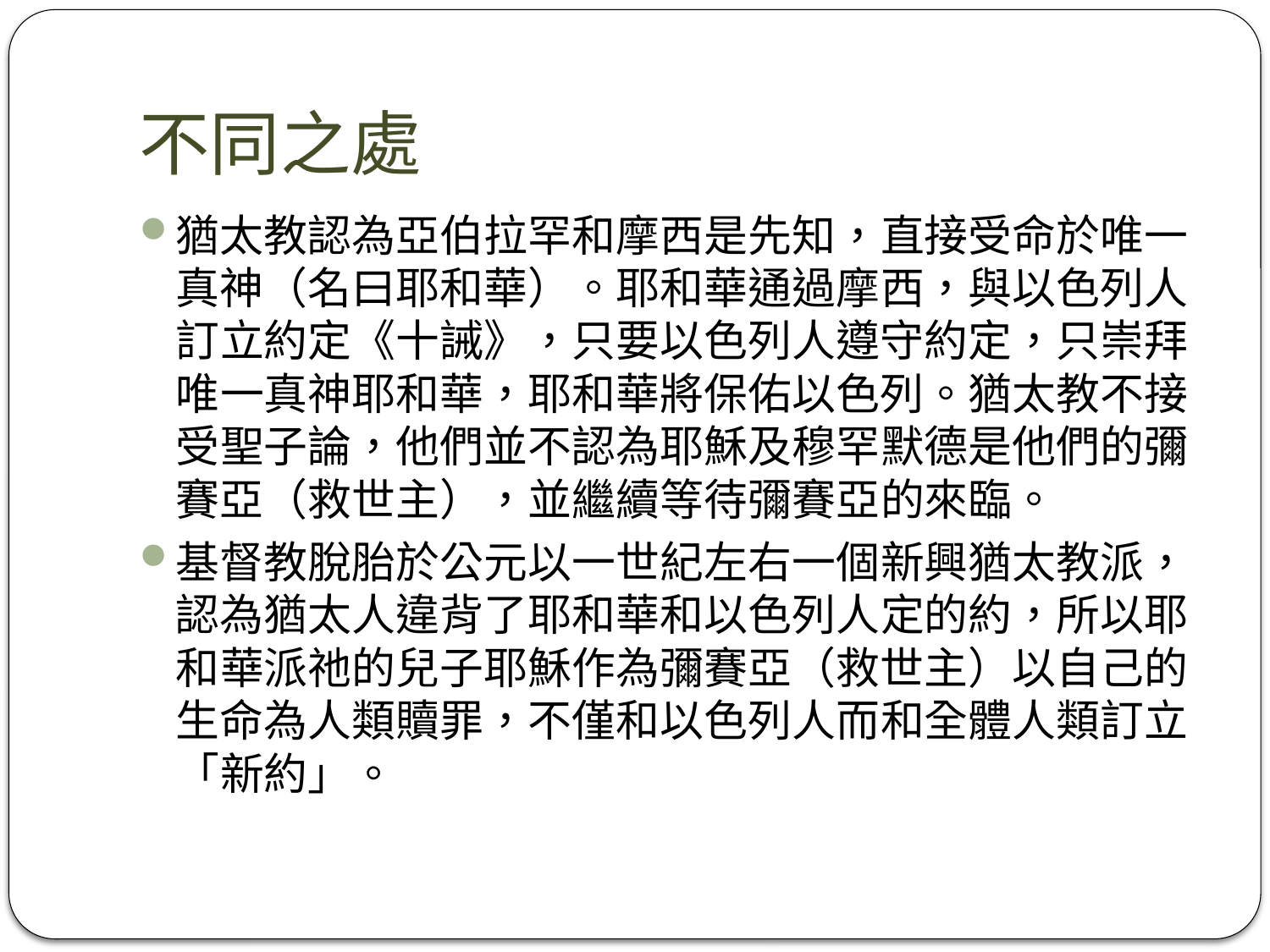

# 不同之處
猶太教認為亞伯拉罕和摩西是先知，直接受命於唯一真神（名曰耶和華）。耶和華通過摩西，與以色列人訂立約定《十誡》，只要以色列人遵守約定，只崇拜唯一真神耶和華，耶和華將保佑以色列。猶太教不接受聖子論，他們並不認為耶穌及穆罕默德是他們的彌賽亞（救世主），並繼續等待彌賽亞的來臨。
基督教脫胎於公元以一世紀左右一個新興猶太教派，認為猶太人違背了耶和華和以色列人定的約，所以耶和華派祂的兒子耶穌作為彌賽亞（救世主）以自己的生命為人類贖罪，不僅和以色列人而和全體人類訂立「新約」。